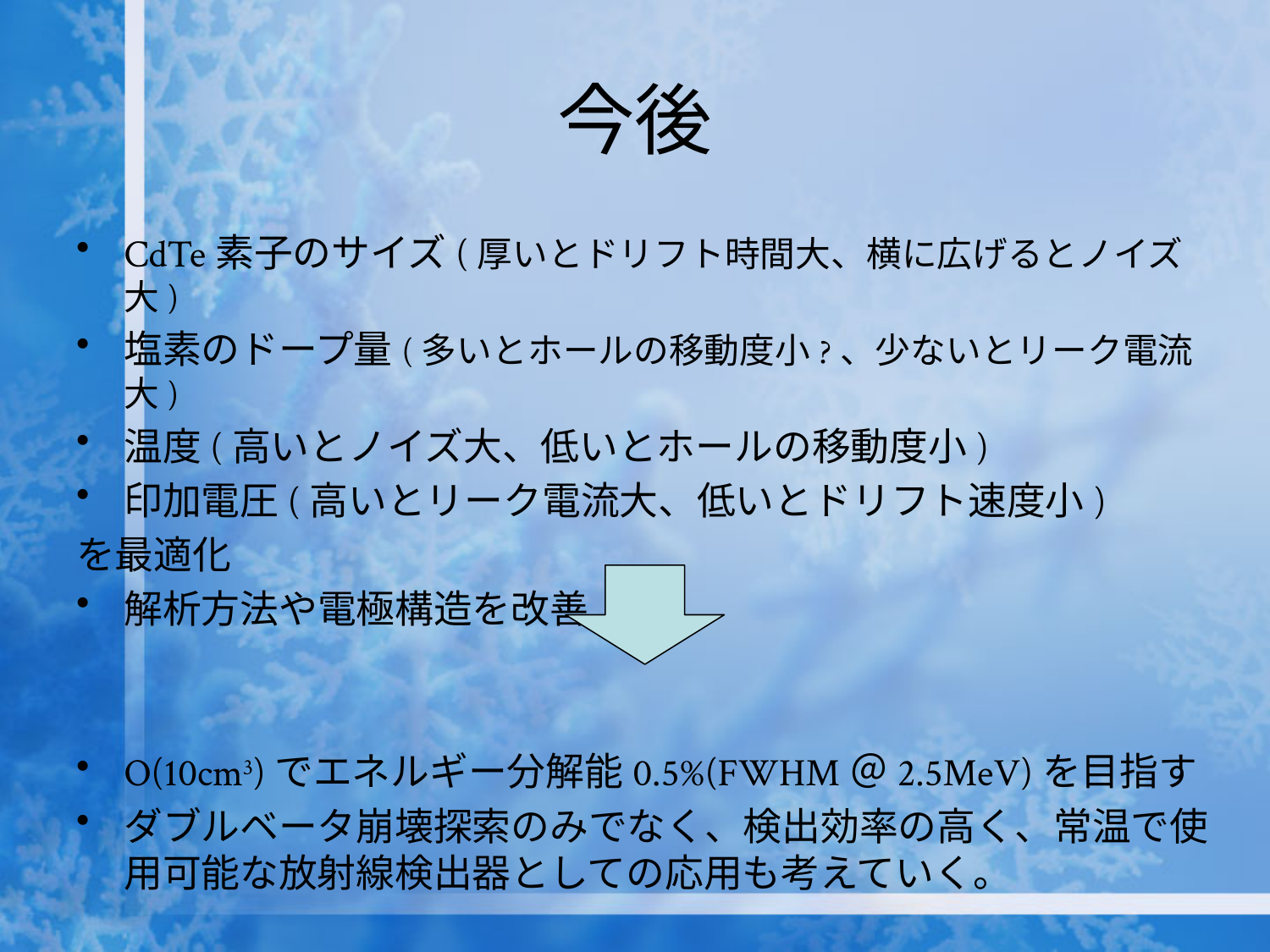

# 今後
CdTe素子のサイズ(厚いとドリフト時間大、横に広げるとノイズ大)
塩素のドープ量(多いとホールの移動度小?、少ないとリーク電流大)
温度(高いとノイズ大、低いとホールの移動度小)
印加電圧(高いとリーク電流大、低いとドリフト速度小)
を最適化
解析方法や電極構造を改善

O(10cm3)でエネルギー分解能0.5%(FWHM＠2.5MeV)を目指す
ダブルベータ崩壊探索のみでなく、検出効率の高く、常温で使用可能な放射線検出器としての応用も考えていく。